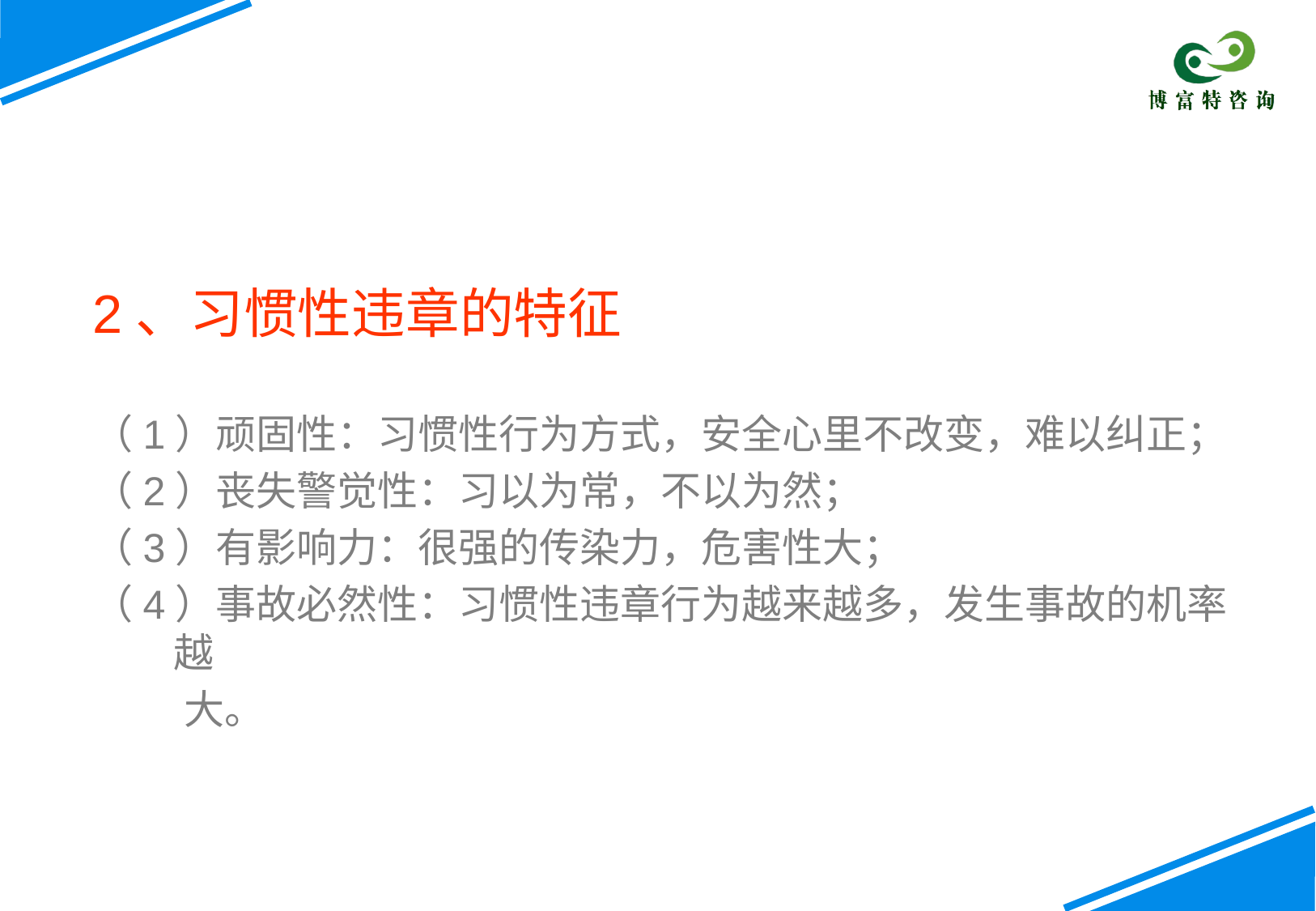

2、习惯性违章的特征

（1）顽固性：习惯性行为方式，安全心里不改变，难以纠正；
（2）丧失警觉性：习以为常，不以为然；
（3）有影响力：很强的传染力，危害性大；
（4）事故必然性：习惯性违章行为越来越多，发生事故的机率越
         大。